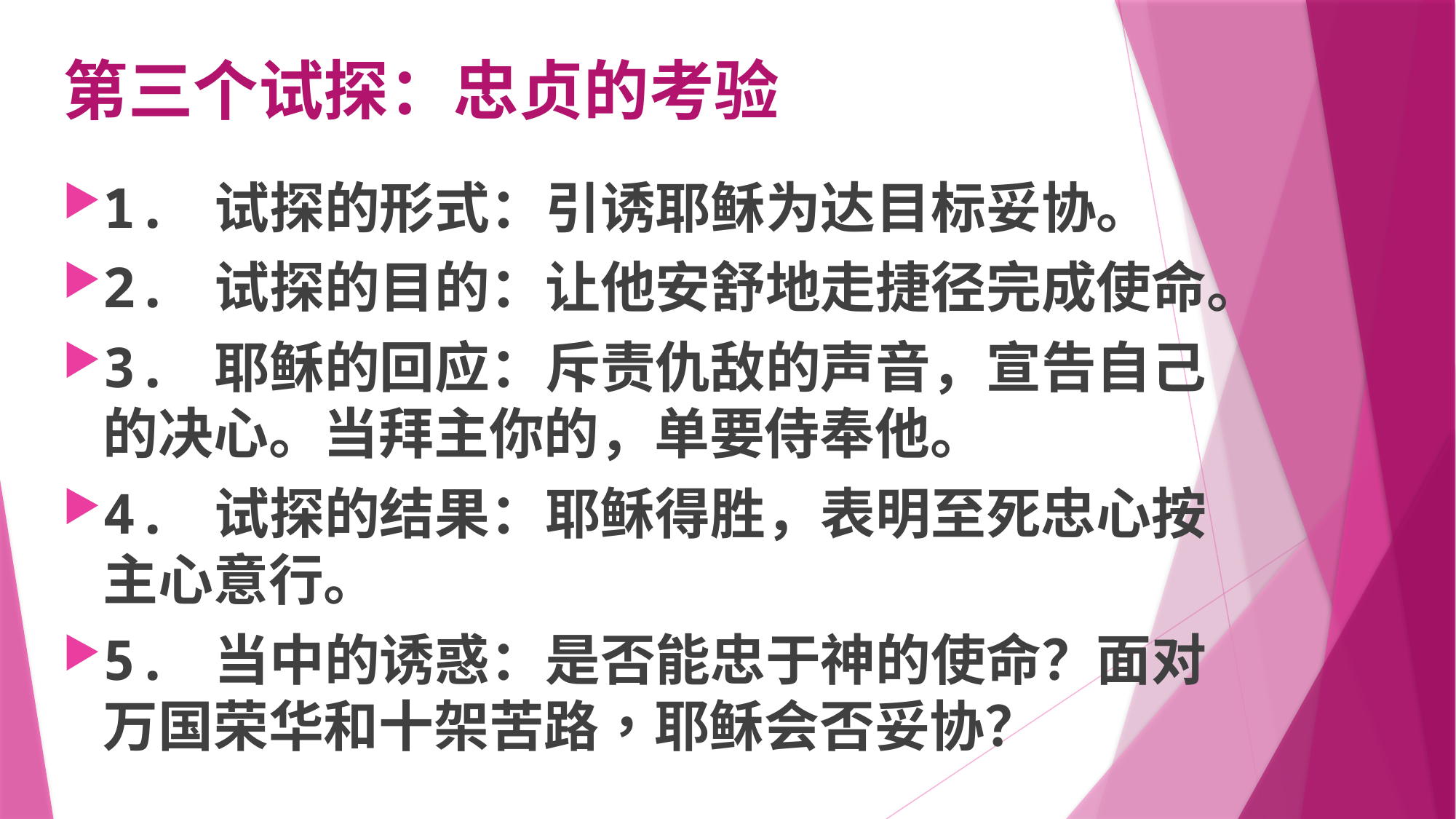

# 第三个试探：忠贞的考验
1. 试探的形式：引诱耶稣为达目标妥协。
2. 试探的目的：让他安舒地走捷径完成使命。
3. 耶稣的回应：斥责仇敌的声音，宣告自己的决心。当拜主你的，单要侍奉他。
4. 试探的结果：耶稣得胜，表明至死忠心按主心意行。
5. 当中的诱惑：是否能忠于神的使命？面对万国荣华和十架苦路，耶稣会否妥协？